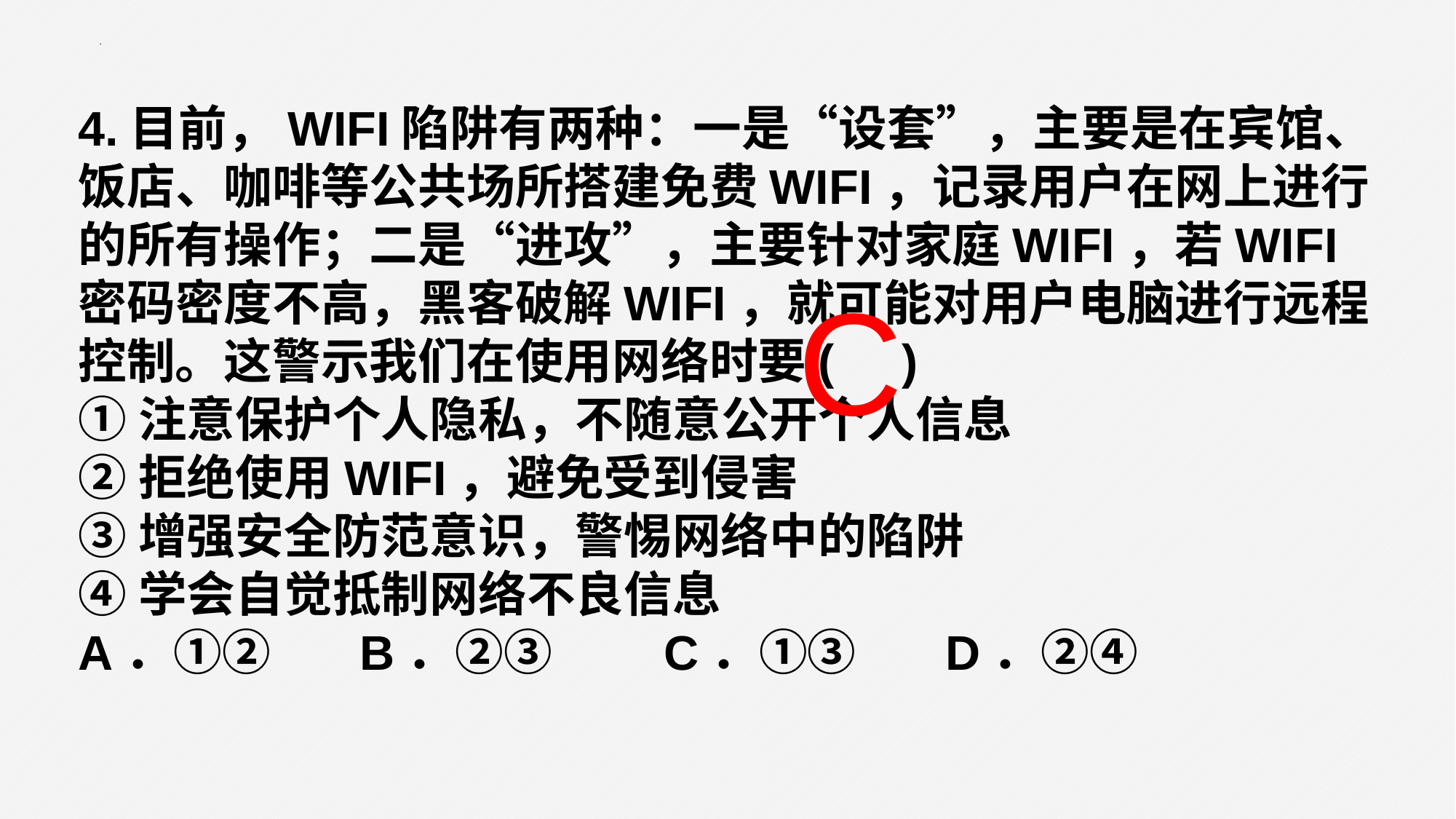

4.目前，WIFI陷阱有两种：一是“设套”，主要是在宾馆、饭店、咖啡等公共场所搭建免费WIFI，记录用户在网上进行的所有操作；二是“进攻”，主要针对家庭WIFI，若WIFI密码密度不高，黑客破解WIFI，就可能对用户电脑进行远程控制。这警示我们在使用网络时要(     )
①注意保护个人隐私，不随意公开个人信息
②拒绝使用WIFI，避免受到侵害
③增强安全防范意识，警惕网络中的陷阱
④学会自觉抵制网络不良信息
A．①②       B．②③         C．①③       D．②④
C